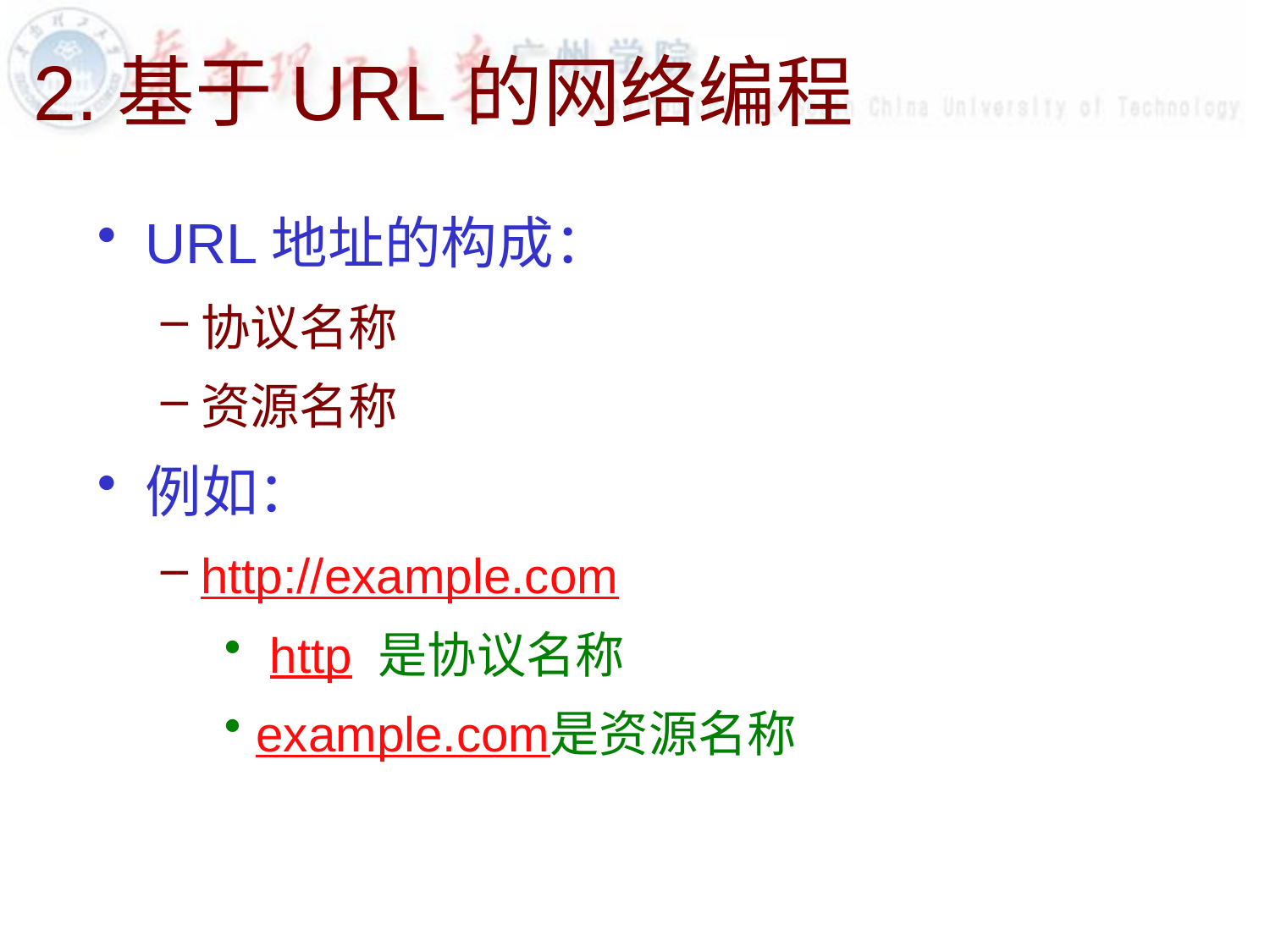

# 2.基于URL的网络编程
URL地址的构成：
协议名称
资源名称
例如：
http://example.com
 http 是协议名称
example.com是资源名称